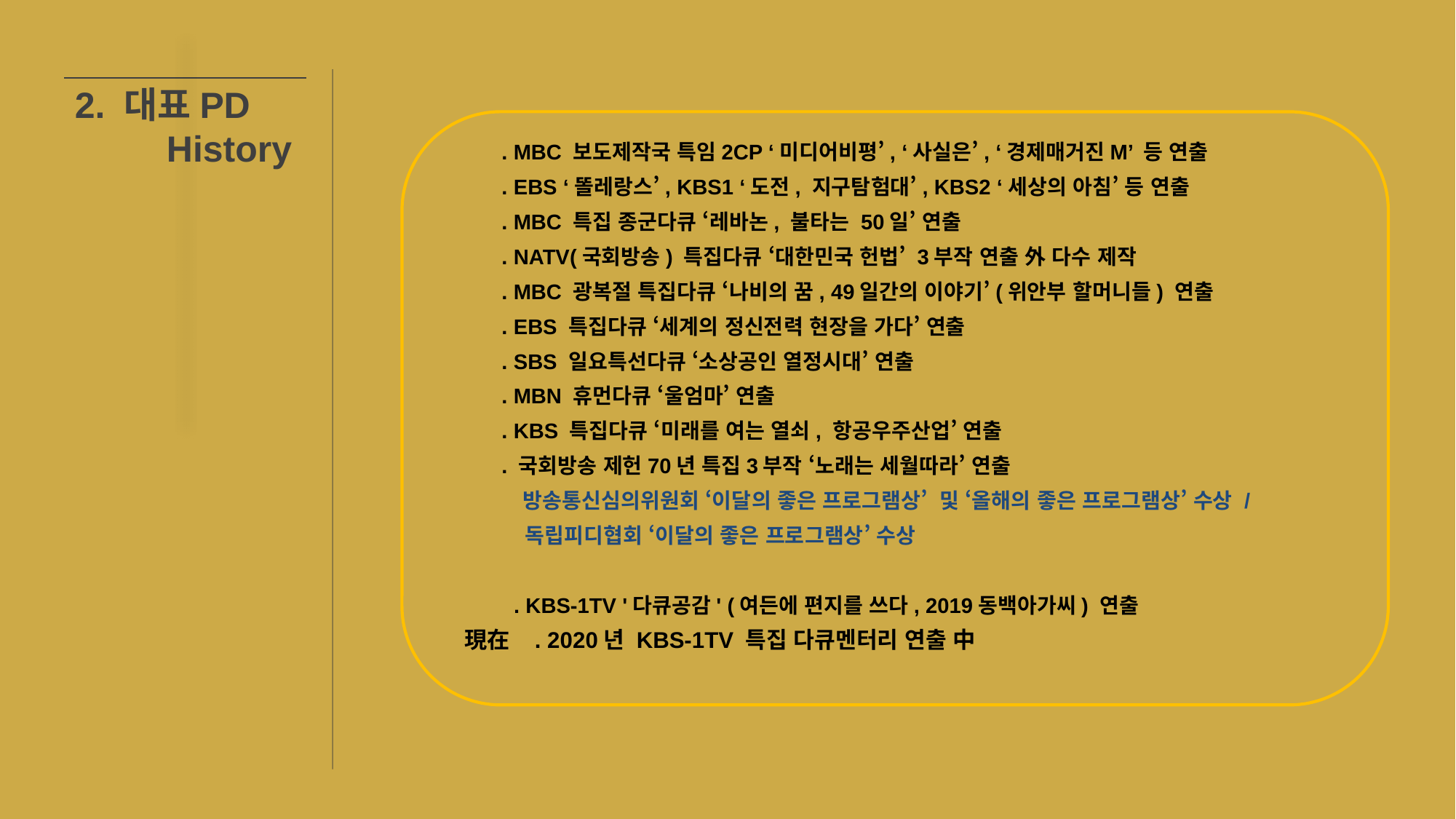

2. 대표PD
         History
          . MBC 보도제작국 특임2CP ‘미디어비평’, ‘사실은’, ‘경제매거진M’ 등 연출
          . EBS ‘똘레랑스’, KBS1 ‘도전, 지구탐험대’, KBS2 ‘세상의 아침’ 등 연출
          . MBC 특집 종군다큐 ‘레바논, 불타는 50일’ 연출
          . NATV(국회방송) 특집다큐 ‘대한민국 헌법’ 3부작 연출 外 다수 제작
          . MBC 광복절 특집다큐 ‘나비의 꿈, 49일간의 이야기’(위안부 할머니들) 연출
          . EBS 특집다큐 ‘세계의 정신전력 현장을 가다’ 연출
          . SBS 일요특선다큐 ‘소상공인 열정시대’ 연출
          . MBN 휴먼다큐 ‘울엄마’ 연출
          . KBS 특집다큐 ‘미래를 여는 열쇠, 항공우주산업’ 연출
          . 국회방송 제헌70년 특집3부작 ‘노래는 세월따라’ 연출
              방송통신심의위원회 ‘이달의 좋은 프로그램상’  및 ‘올해의 좋은 프로그램상’ 수상 /
             독립피디협회 ‘이달의 좋은 프로그램상’ 수상

            . KBS-1TV '다큐공감' (여든에 편지를 쓰다, 2019동백아가씨) 연출
   現在   . 2020년 KBS-1TV 특집 다큐멘터리 연출 中